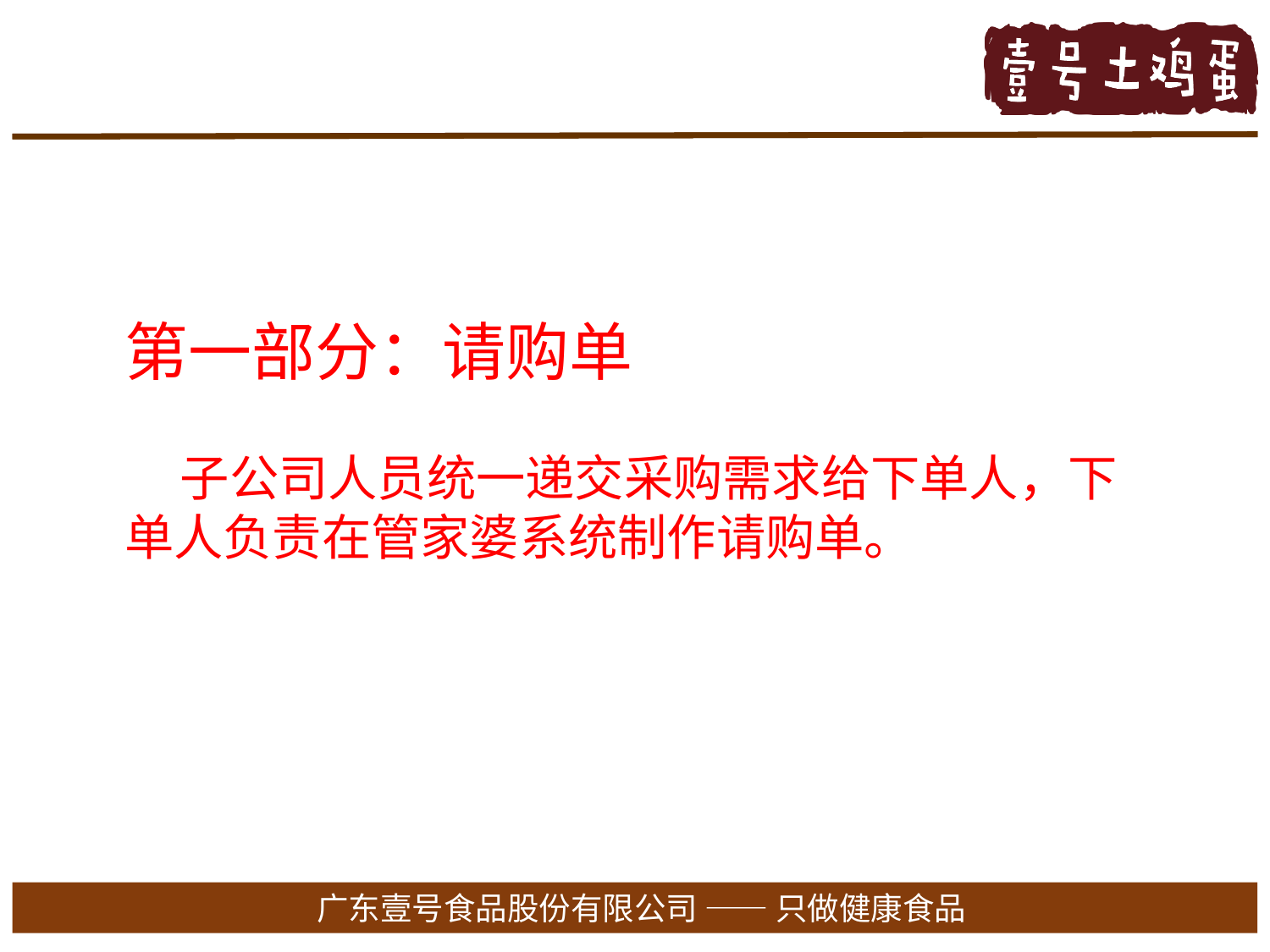

第一部分：请购单

    子公司人员统一递交采购需求给下单人，下单人负责在管家婆系统制作请购单。